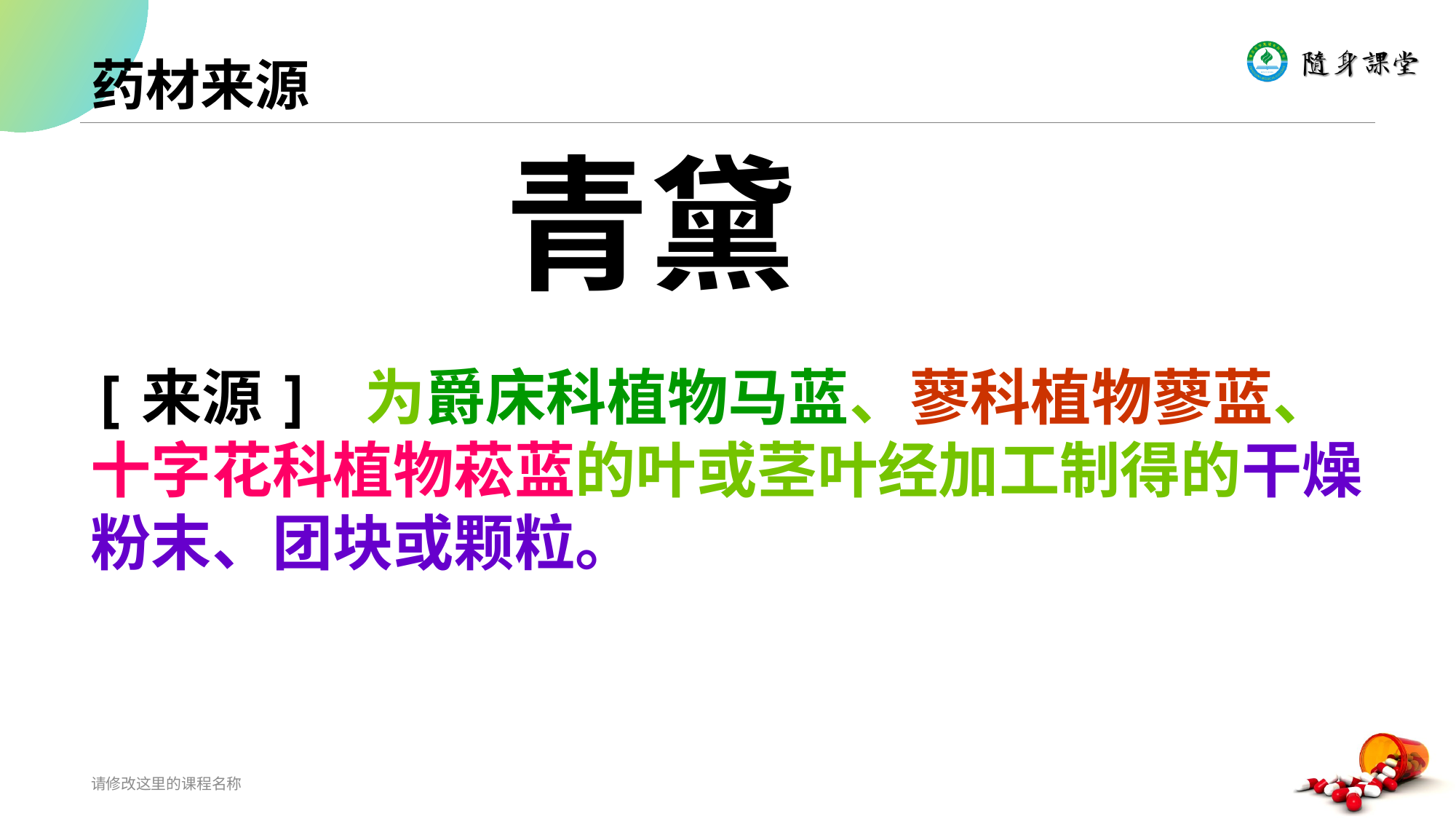

# 药材来源
 青黛

[来源] 为爵床科植物马蓝、蓼科植物蓼蓝、十字花科植物菘蓝的叶或茎叶经加工制得的干燥粉末、团块或颗粒。
请修改这里的课程名称
4